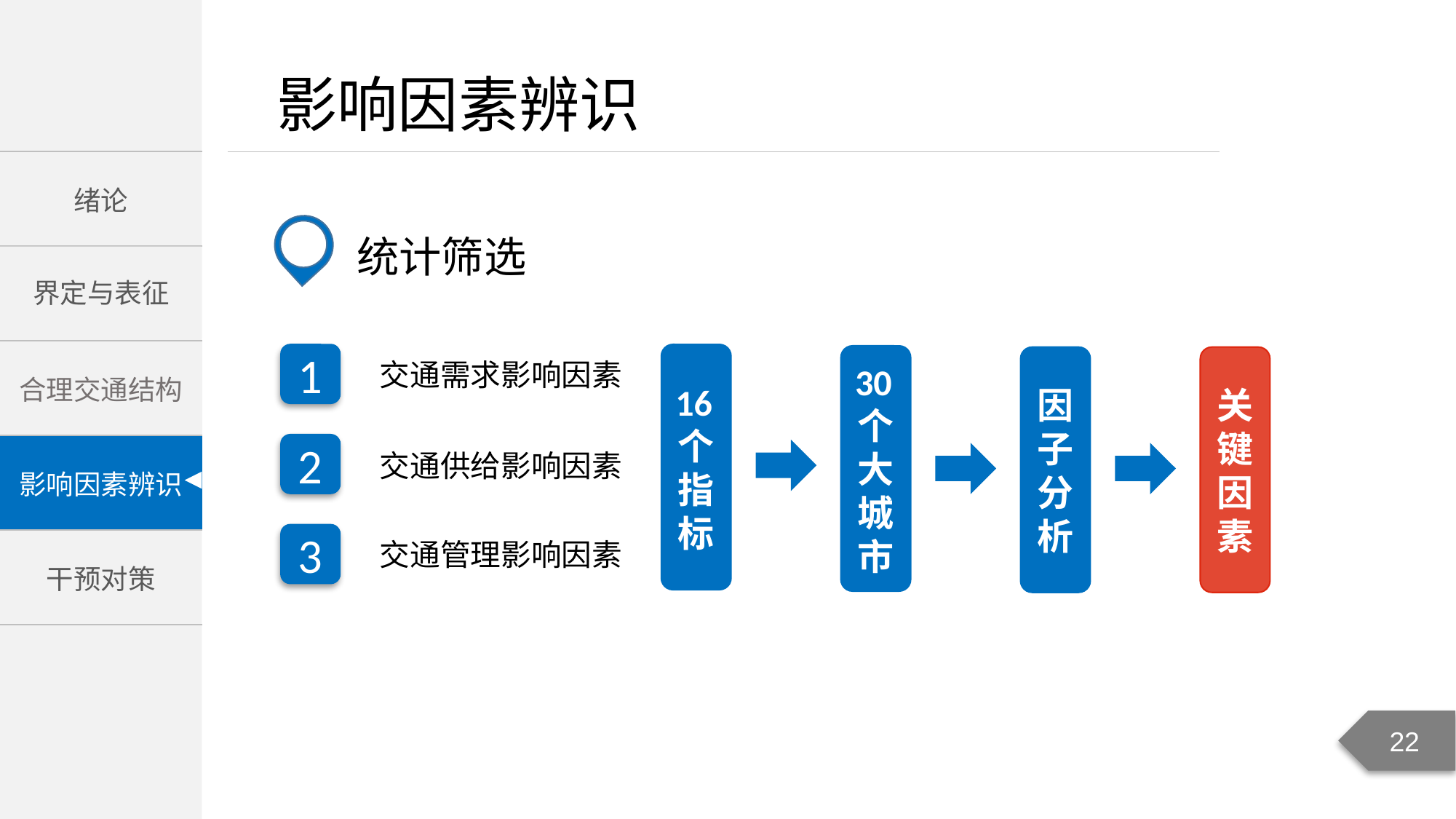

统计筛选
1
16个指标
30个大城市
因子分析
关键因素
交通需求影响因素
2
交通供给影响因素

3
交通管理影响因素